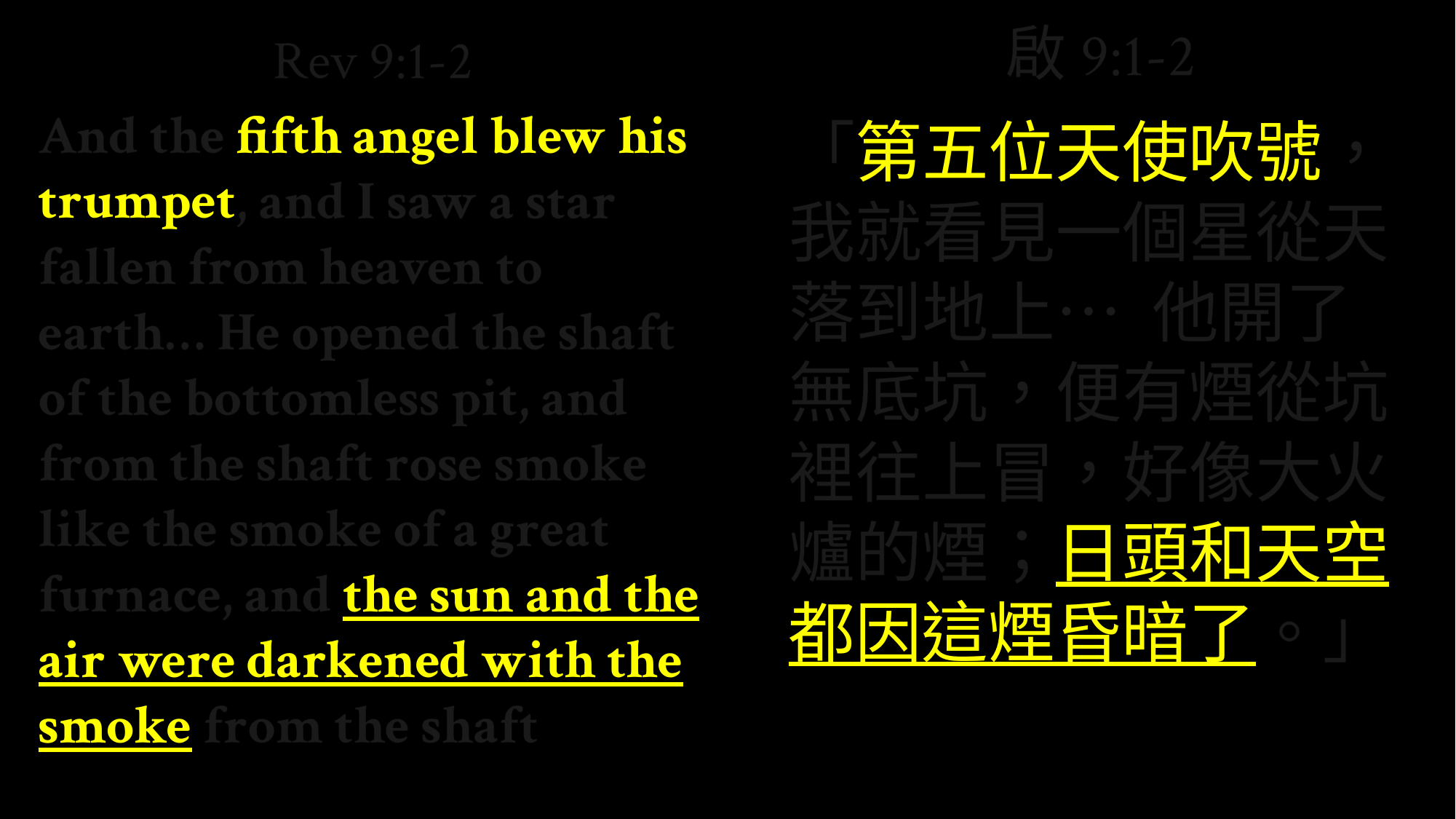

啟9:1-2
「第五位天使吹號，我就看見一個星從天落到地上…  他開了無底坑，便有煙從坑裡往上冒，好像大火爐的煙；日頭和天空都因這煙昏暗了。」

Rev 9:1-2
And the fifth angel blew his trumpet, and I saw a star fallen from heaven to earth… He opened the shaft of the bottomless pit, and from the shaft rose smoke like the smoke of a great furnace, and the sun and the air were darkened with the smoke from the shaft